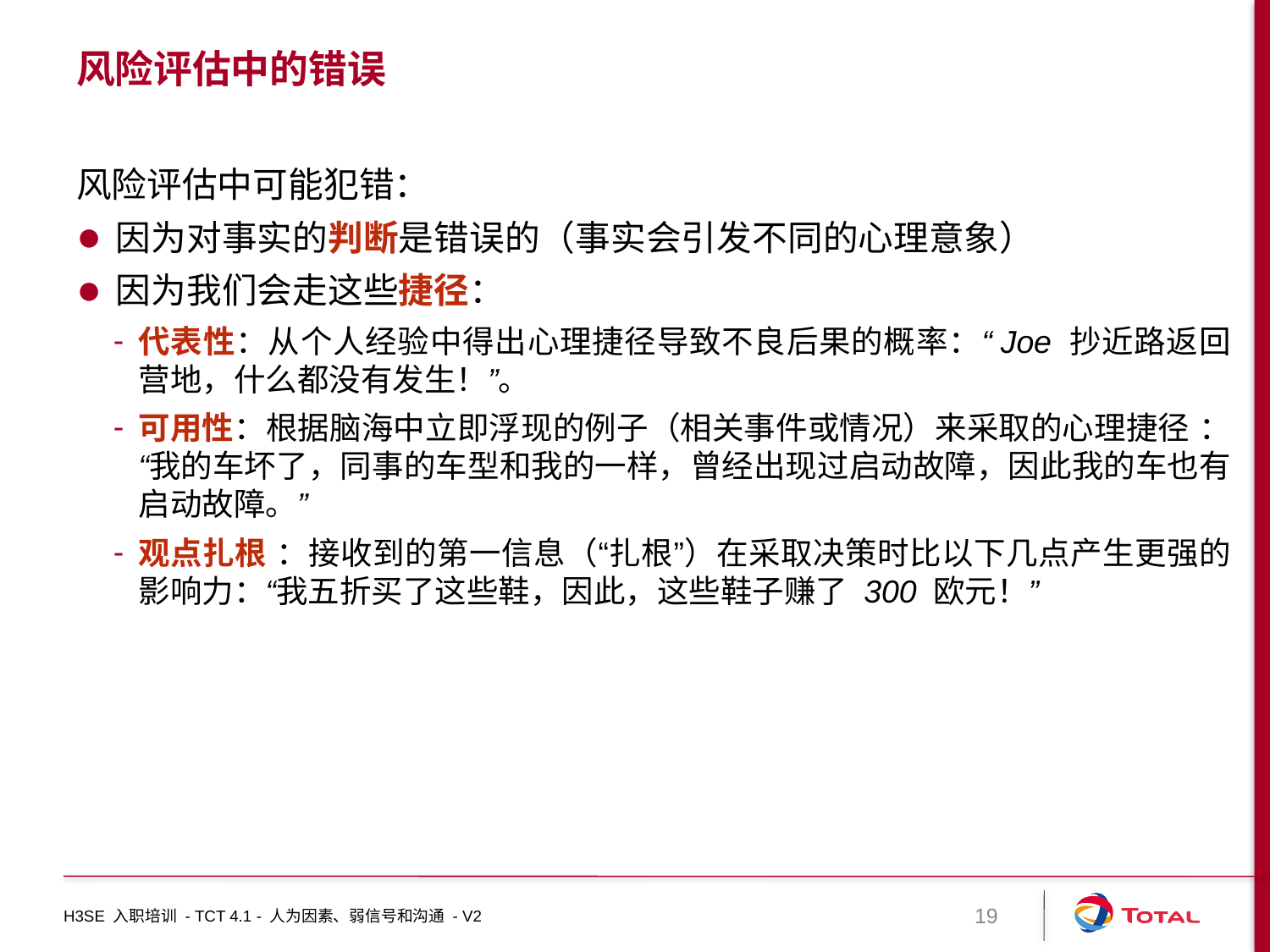

# 风险评估中的错误
风险评估中可能犯错：
因为对事实的判断是错误的（事实会引发不同的心理意象）
因为我们会走这些捷径：
代表性：从个人经验中得出心理捷径导致不良后果的概率：“Joe 抄近路返回营地，什么都没有发生！”。
可用性：根据脑海中立即浮现的例子（相关事件或情况）来采取的心理捷径 ：“我的车坏了，同事的车型和我的一样，曾经出现过启动故障，因此我的车也有启动故障。”
观点扎根 ：接收到的第一信息（“扎根”）在采取决策时比以下几点产生更强的影响力：“我五折买了这些鞋，因此，这些鞋子赚了 300 欧元！”
H3SE 入职培训 - TCT 4.1 - 人为因素、弱信号和沟通 - V2
19